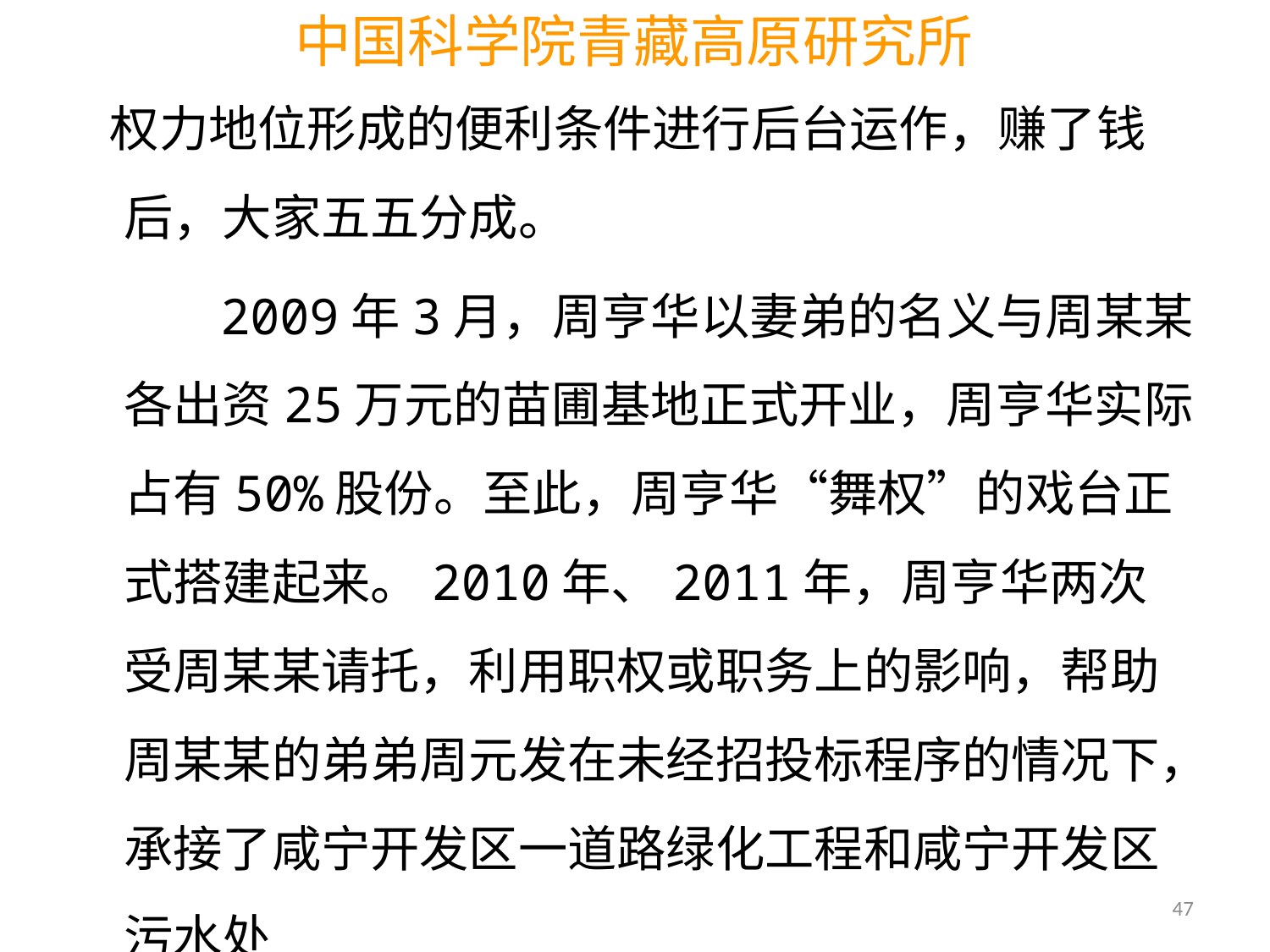

权力地位形成的便利条件进行后台运作，赚了钱后，大家五五分成。
  　　2009年3月，周亨华以妻弟的名义与周某某各出资25万元的苗圃基地正式开业，周亨华实际占有50%股份。至此，周亨华“舞权”的戏台正式搭建起来。2010年、2011年，周亨华两次受周某某请托，利用职权或职务上的影响，帮助周某某的弟弟周元发在未经招投标程序的情况下，承接了咸宁开发区一道路绿化工程和咸宁开发区污水处
47